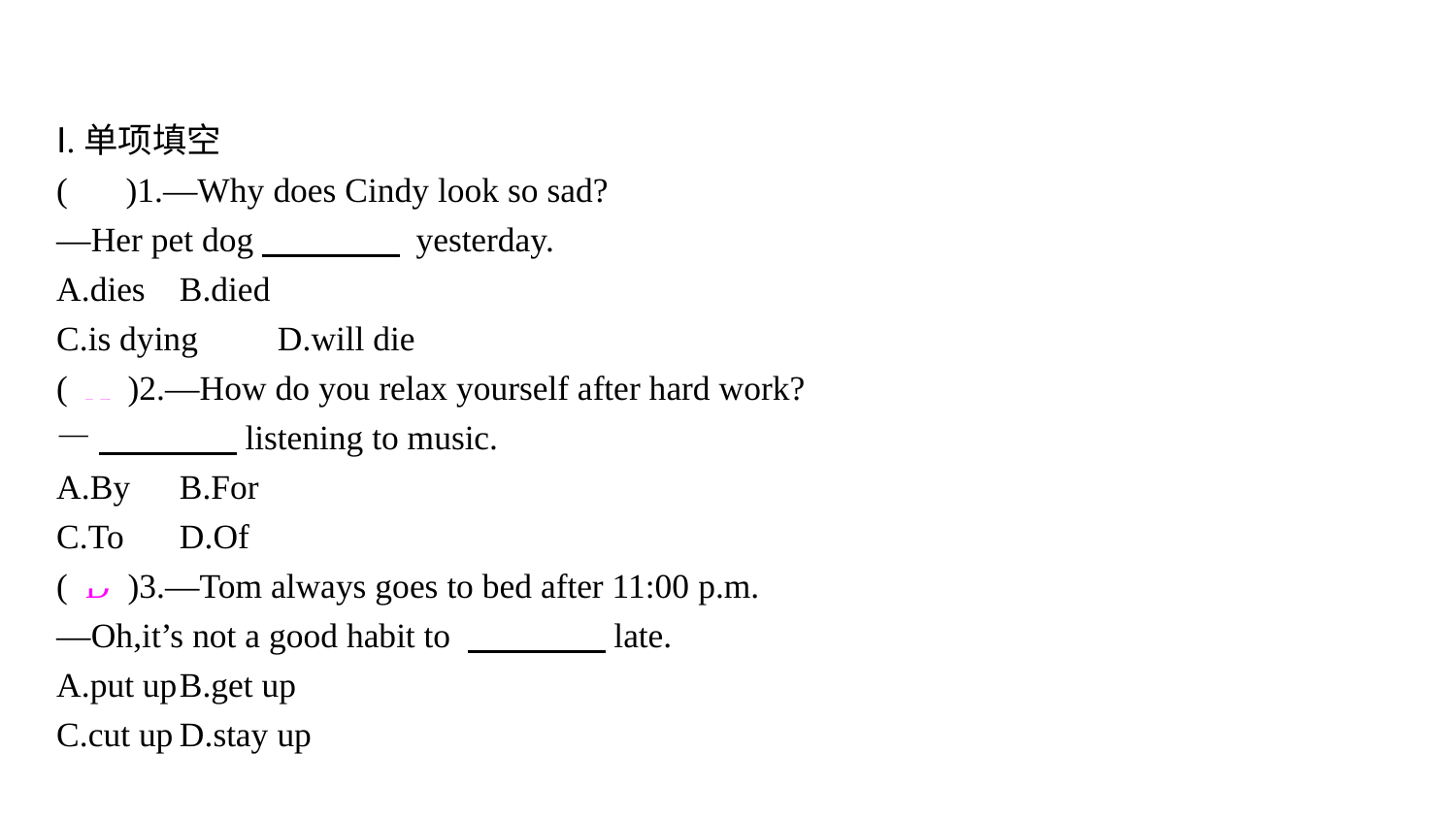

Ⅰ.单项填空
(  B  )1.—Why does Cindy look so sad?
—Her pet dog　　　　 yesterday.
A.dies	B.died
C.is dying	D.will die
(  A  )2.—How do you relax yourself after hard work?
—　　　　listening to music.
A.By	B.For
C.To	D.Of
(  D  )3.—Tom always goes to bed after 11:00 p.m.
—Oh,it’s not a good habit to 　　　　late.
A.put up	B.get up
C.cut up	D.stay up